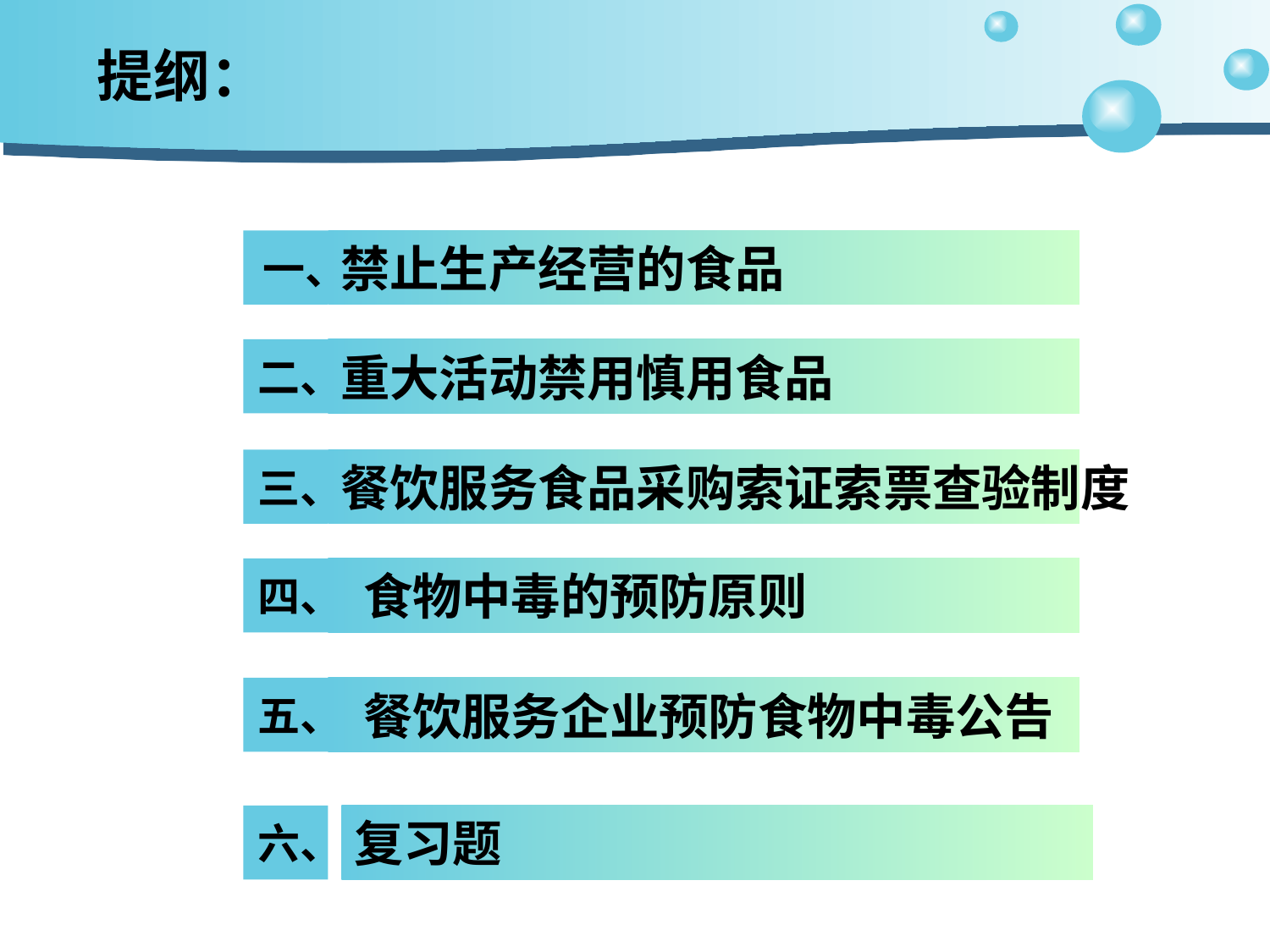

# 提纲：
   一、
禁止生产经营的食品
  二、
重大活动禁用慎用食品
  三、
餐饮服务食品采购索证索票查验制度
  四、
 食物中毒的预防原则
  五、
 餐饮服务企业预防食物中毒公告
  六、

复习题